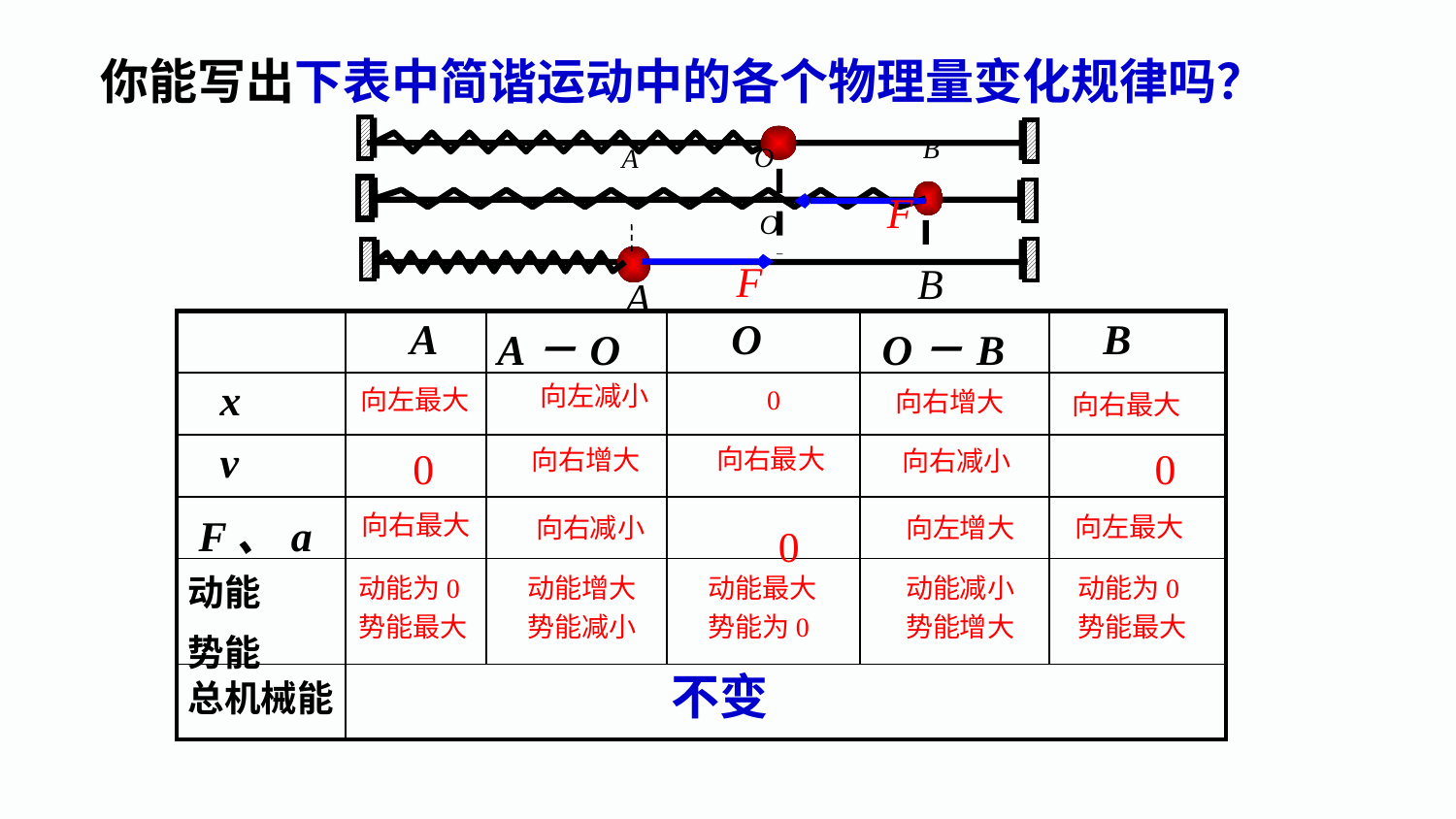

你能写出下表中简谐运动中的各个物理量变化规律吗？
B

A
O

F

O

F
B

A
|  | A | A－O | O | O－B | B |
| --- | --- | --- | --- | --- | --- |
| x |  |  |  |  |  |
| v |  |  |  |  |  |
| F、a |  |  |  |  |  |
| 动能 势能 |  |  |  |  |  |
| 总机械能 |  |  |  |  |  |
向左减小
向左最大
   0
向右增大
向右最大
向右最大
     0
向右增大
      0
向右减小
向右最大
向左最大
向右减小
向左增大
     0
动能为0
势能最大
动能增大
势能减小
动能最大
势能为0
动能减小
势能增大
动能为0
势能最大
不变